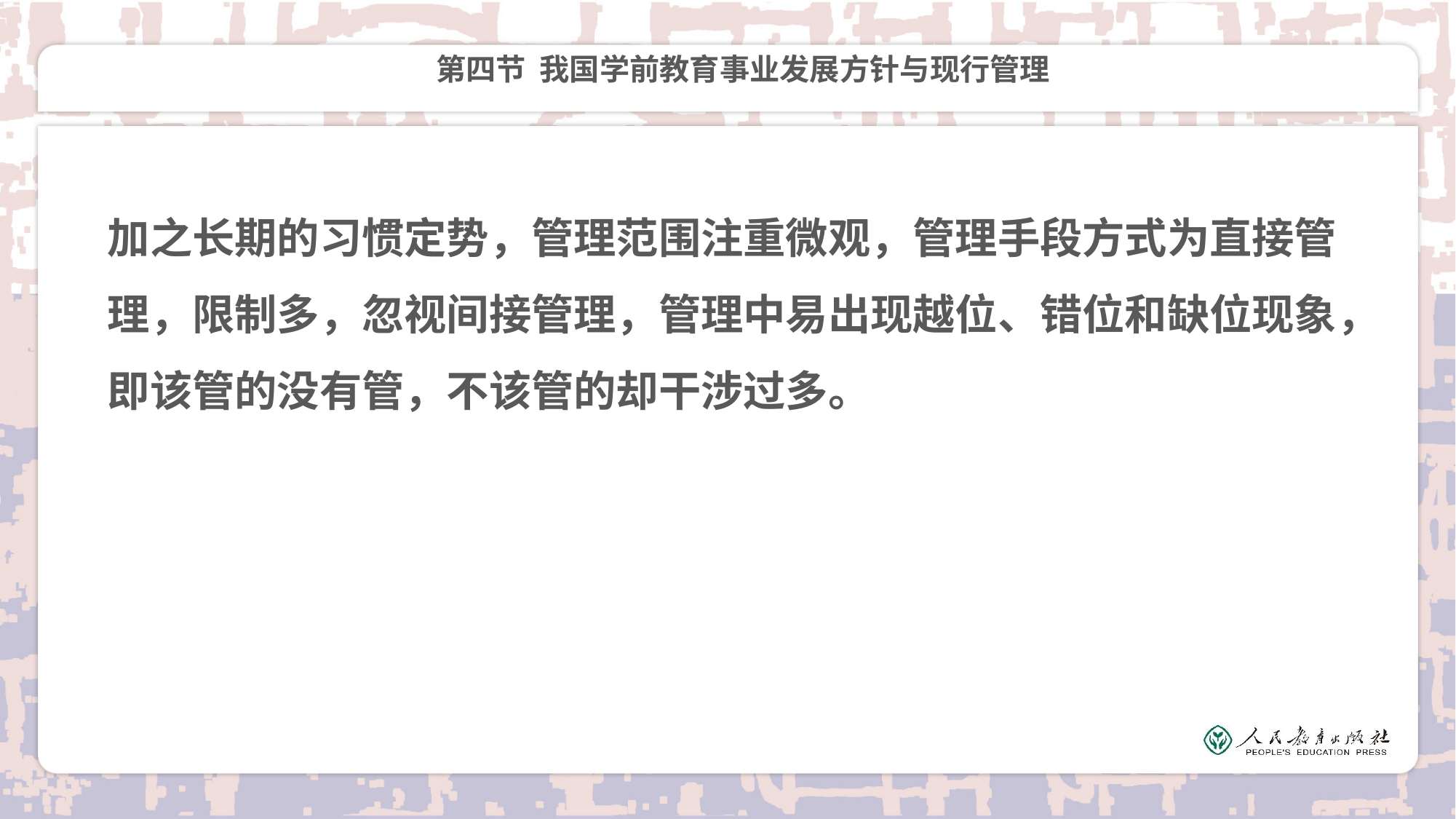

# 第四节  我国学前教育事业发展方针与现行管理
加之长期的习惯定势，管理范围注重微观，管理手段方式为直接管理，限制多，忽视间接管理，管理中易出现越位、错位和缺位现象，即该管的没有管，不该管的却干涉过多。